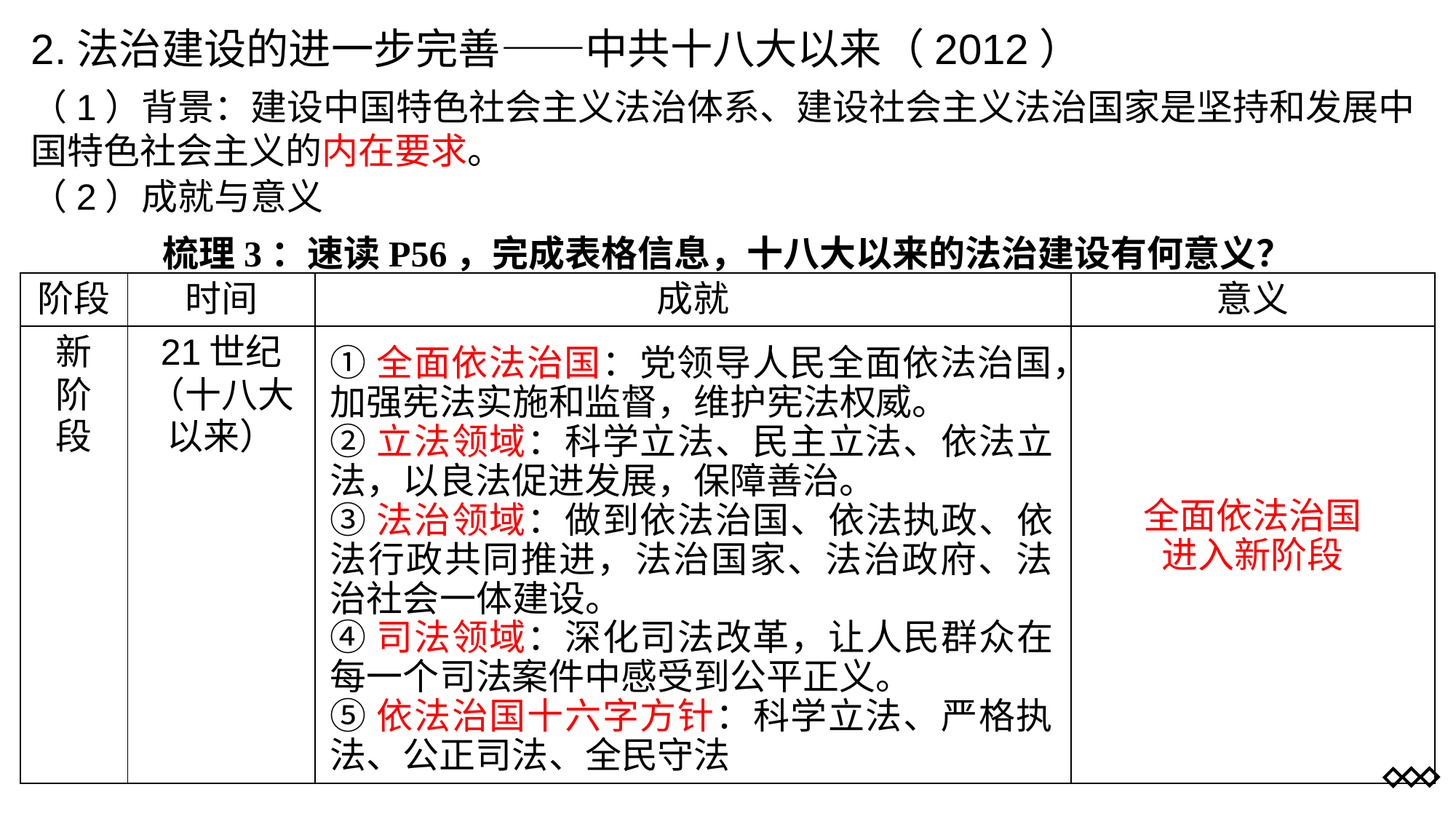

2.法治建设的进一步完善——中共十八大以来（2012）
（1）背景：建设中国特色社会主义法治体系、建设社会主义法治国家是坚持和发展中国特色社会主义的内在要求。
（2）成就与意义
梳理3：速读P56，完成表格信息，十八大以来的法治建设有何意义？
| 阶段 | 时间 | 成就 | 意义 |
| --- | --- | --- | --- |
| 新 阶 段 | 21世纪 （十八大以来） |  |  |
①全面依法治国：党领导人民全面依法治国，加强宪法实施和监督，维护宪法权威。
②立法领域：科学立法、民主立法、依法立法，以良法促进发展，保障善治。
③法治领域：做到依法治国、依法执政、依法行政共同推进，法治国家、法治政府、法治社会一体建设。
④司法领域：深化司法改革，让人民群众在每一个司法案件中感受到公平正义。
⑤依法治国十六字方针：科学立法、严格执法、公正司法、全民守法
全面依法治国
进入新阶段